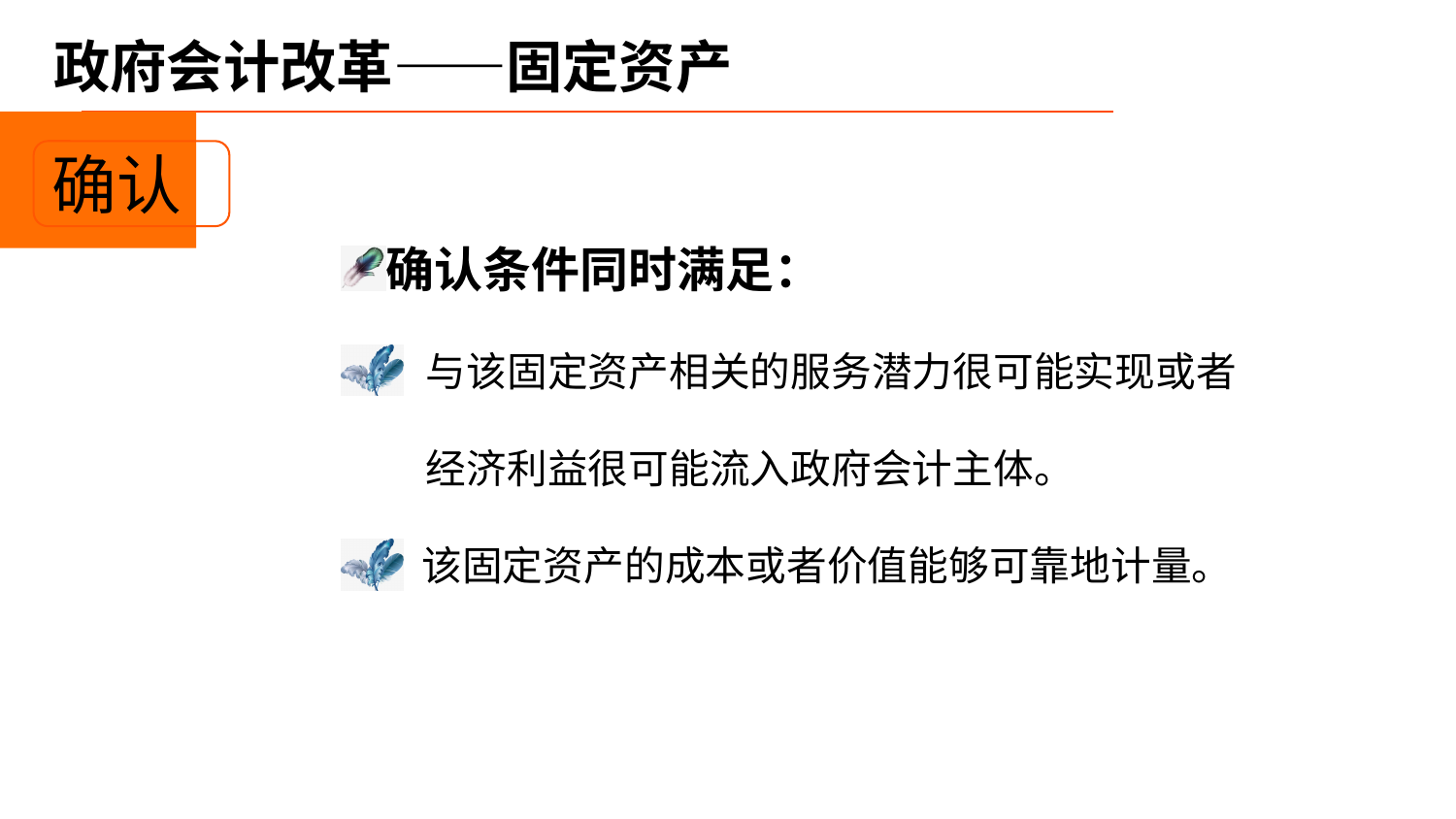

# 政府会计改革——固定资产

确认
确认条件同时满足：
与该固定资产相关的服务潜力很可能实现或者经济利益很可能流入政府会计主体。
 该固定资产的成本或者价值能够可靠地计量。
例：4